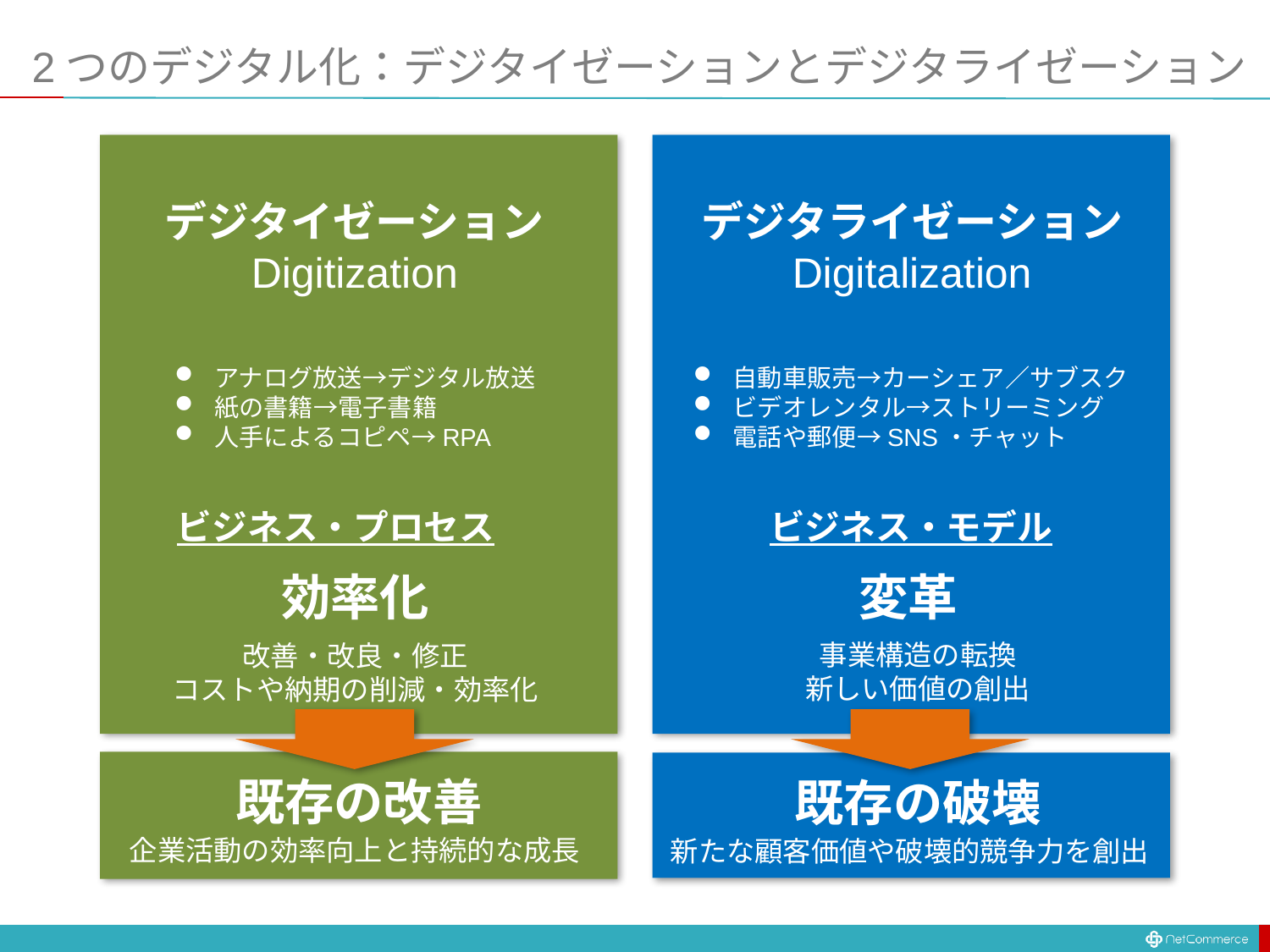

# 2つのデジタル化：デジタイゼーションとデジタライゼーション

デジタライゼーション
Digitalization
自動車販売→カーシェア／サブスク
ビデオレンタル→ストリーミング
電話や郵便→SNS・チャット
ビジネス・モデル
変革
事業構造の転換
新しい価値の創出
デジタイゼーション
Digitization
アナログ放送→デジタル放送
紙の書籍→電子書籍
人手によるコピペ→RPA
ビジネス・プロセス
効率化
改善・改良・修正
コストや納期の削減・効率化

既存の改善
企業活動の効率向上と持続的な成長

既存の破壊
新たな顧客価値や破壊的競争力を創出